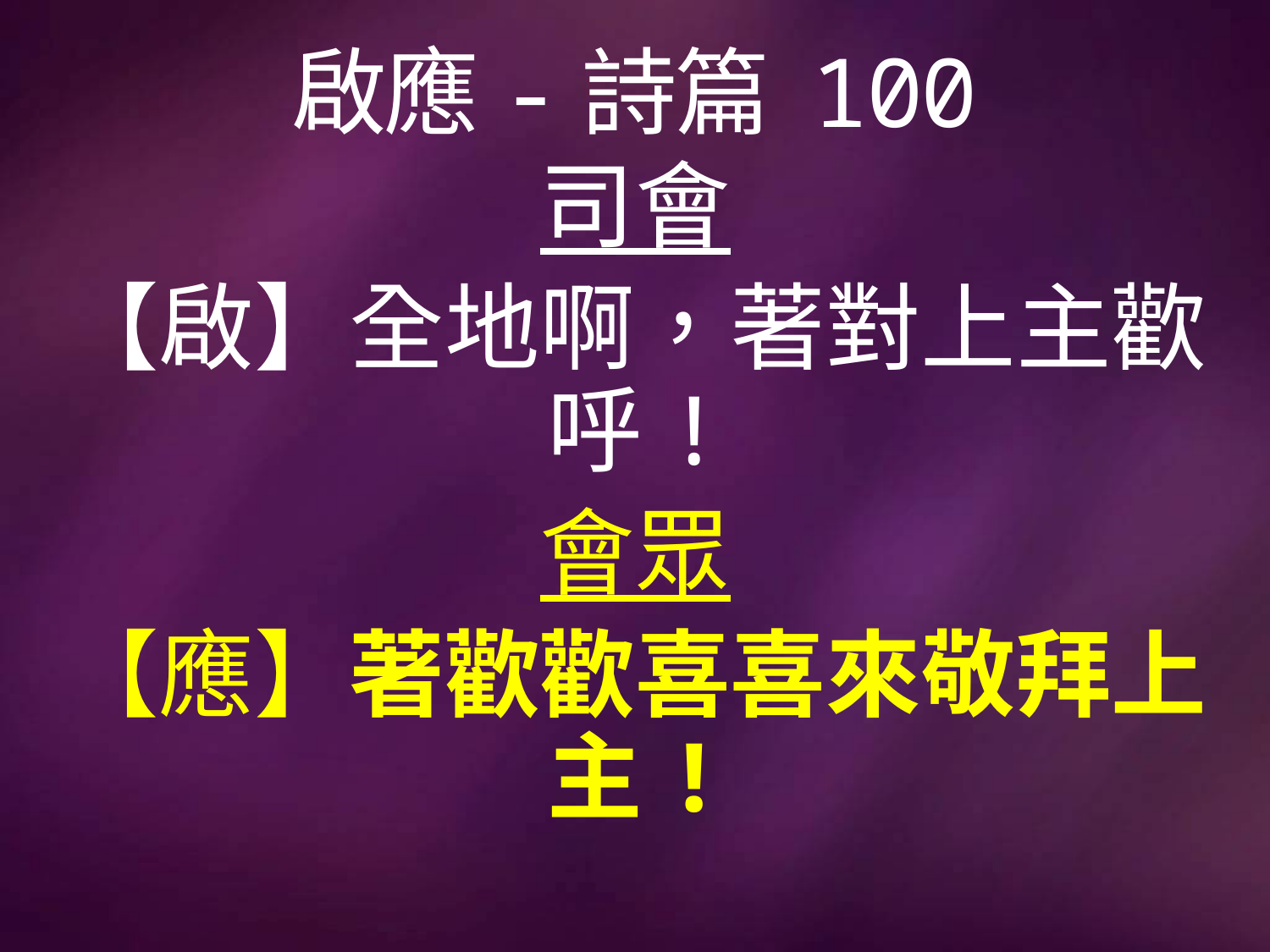

# 啟應-詩篇 100
司會
【啟】全地啊，著對上主歡呼!
會眾
【應】著歡歡喜喜來敬拜上主!